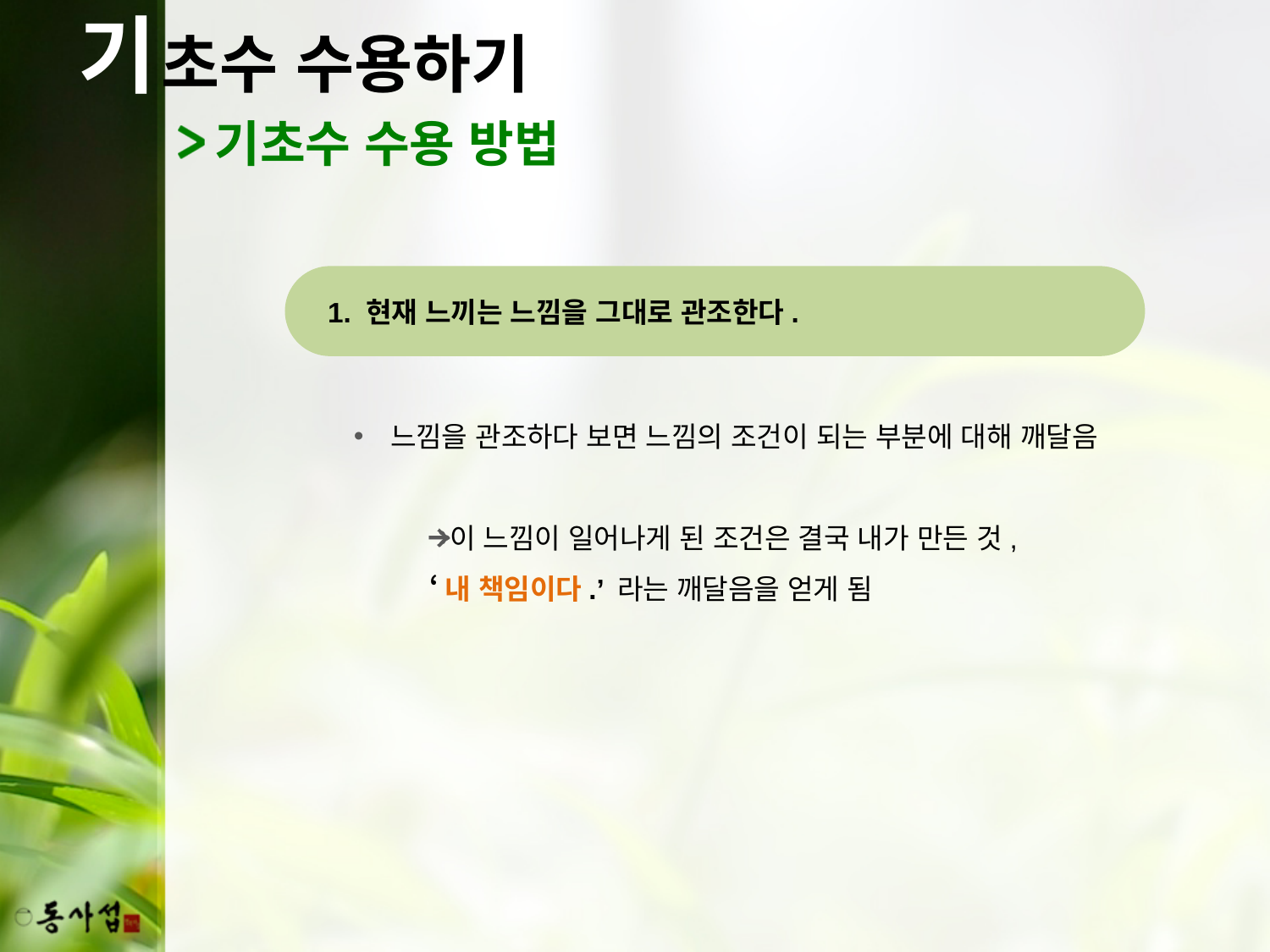

기
초수 수용하기
기초수 수용 방법
1. 현재 느끼는 느낌을 그대로 관조한다.
느낌을 관조하다 보면 느낌의 조건이 되는 부분에 대해 깨달음

이 느낌이 일어나게 된 조건은 결국 내가 만든 것,
‘내 책임이다.’ 라는 깨달음을 얻게 됨